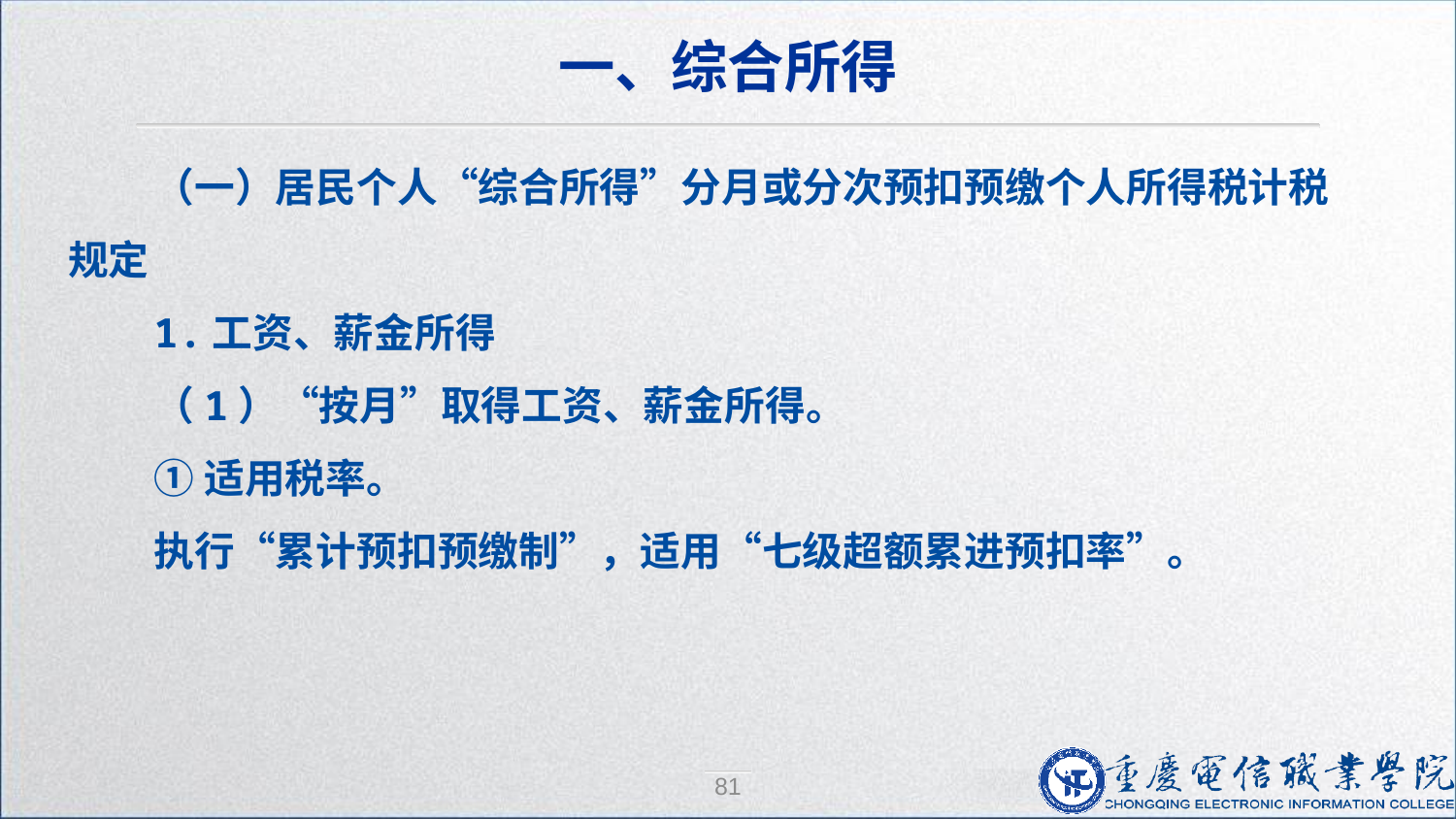

一、综合所得
（一）居民个人“综合所得”分月或分次预扣预缴个人所得税计税规定
1.工资、薪金所得
（1）“按月”取得工资、薪金所得。
①适用税率。
执行“累计预扣预缴制”，适用“七级超额累进预扣率”。
81